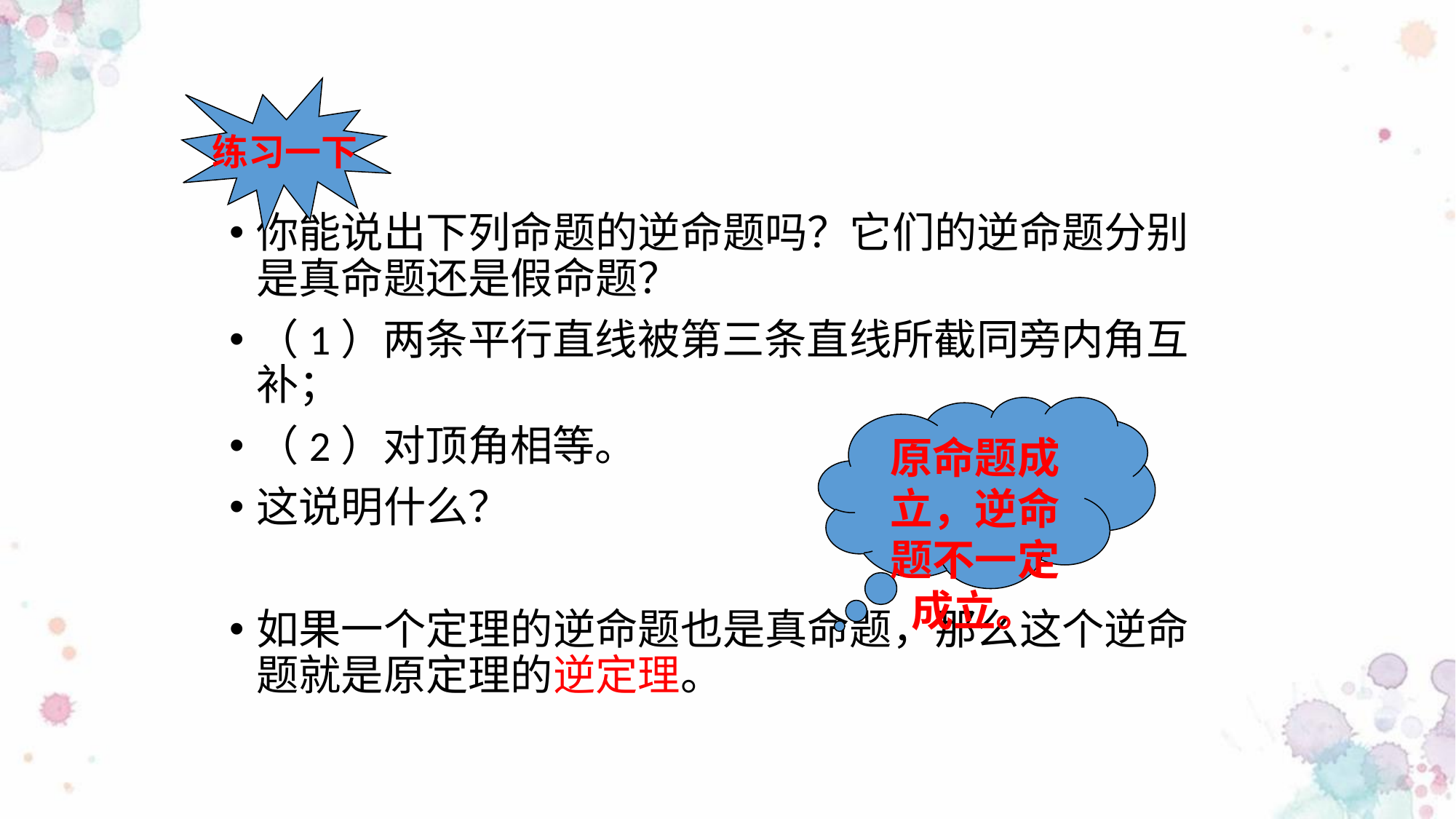

练习一下
你能说出下列命题的逆命题吗？它们的逆命题分别是真命题还是假命题？
（1）两条平行直线被第三条直线所截同旁内角互补；
（2）对顶角相等。
这说明什么？

如果一个定理的逆命题也是真命题，那么这个逆命题就是原定理的逆定理。

原命题成立，逆命题不一定成立。